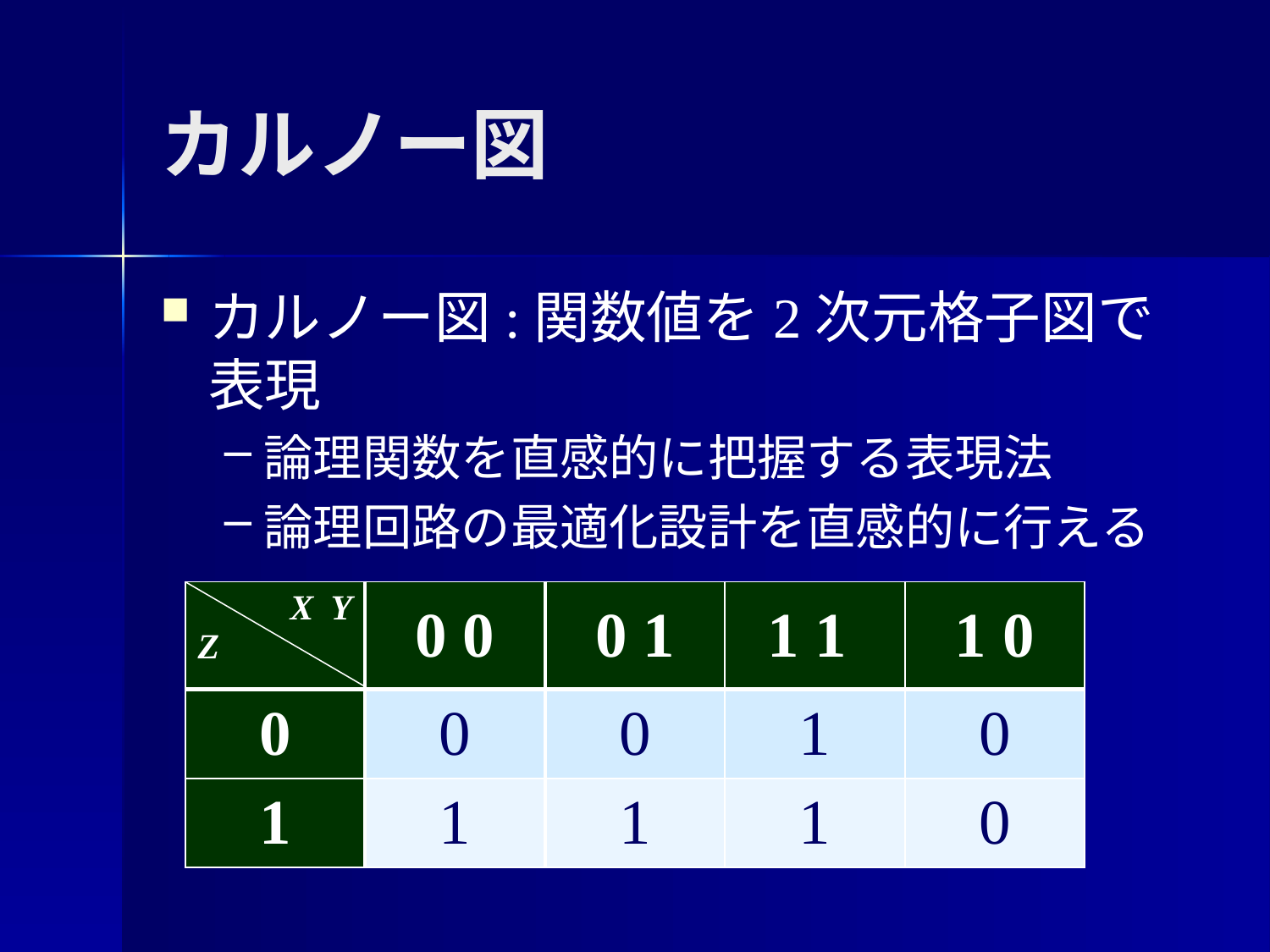

# カルノー図
カルノー図:関数値を2次元格子図で表現
論理関数を直感的に把握する表現法
論理回路の最適化設計を直感的に行える
| X Y Z | 0 0 | 0 1 | 1 1 | 1 0 |
| --- | --- | --- | --- | --- |
| 0 | 0 | 0 | 1 | 0 |
| 1 | 1 | 1 | 1 | 0 |